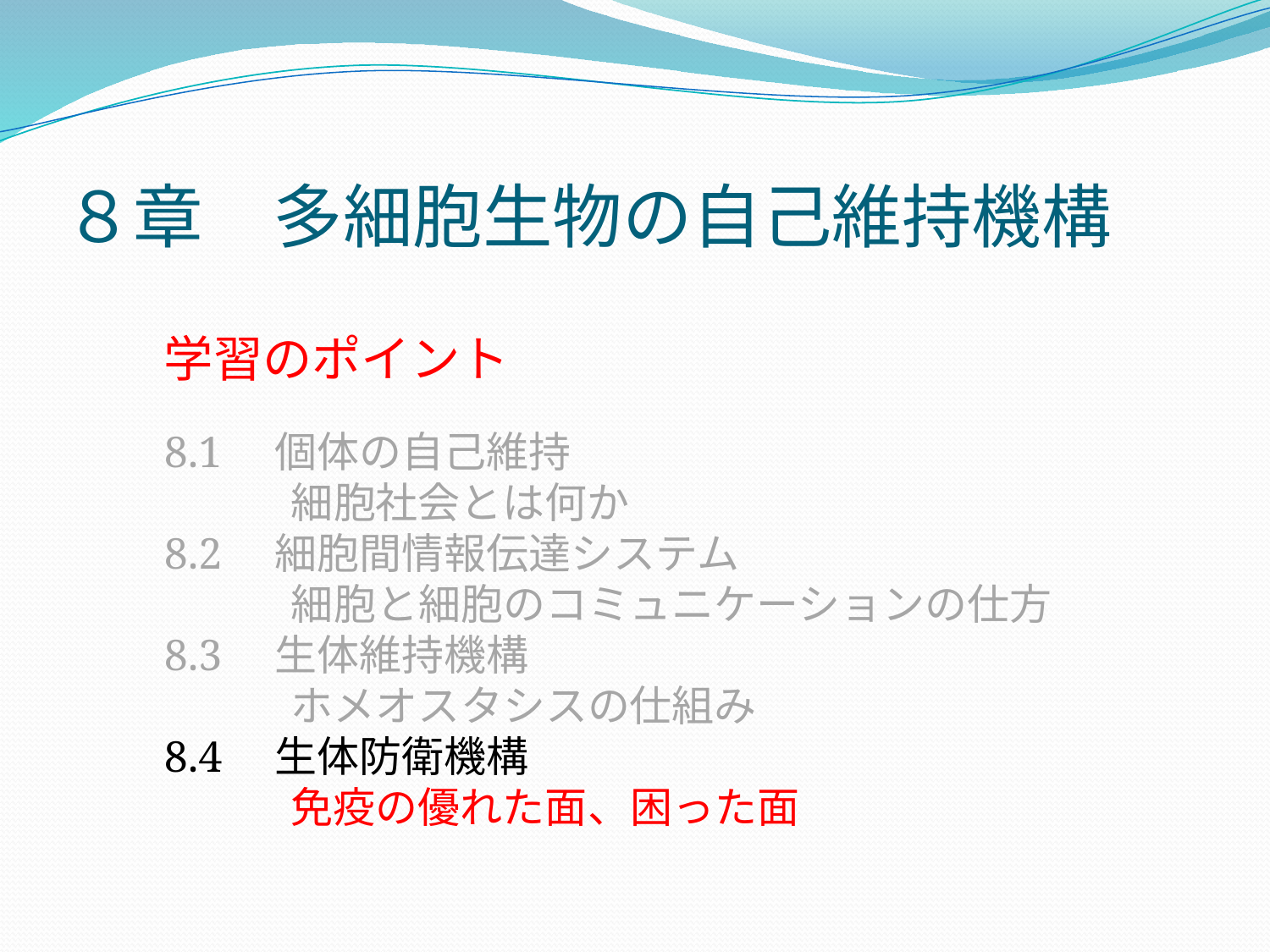

# ８章　多細胞生物の自己維持機構
学習のポイント

8.1　個体の自己維持
　　　細胞社会とは何か
8.2　細胞間情報伝達システム
　　　細胞と細胞のコミュニケーションの仕方
8.3　生体維持機構
　　　ホメオスタシスの仕組み
8.4　生体防衛機構
　　　免疫の優れた面、困った面